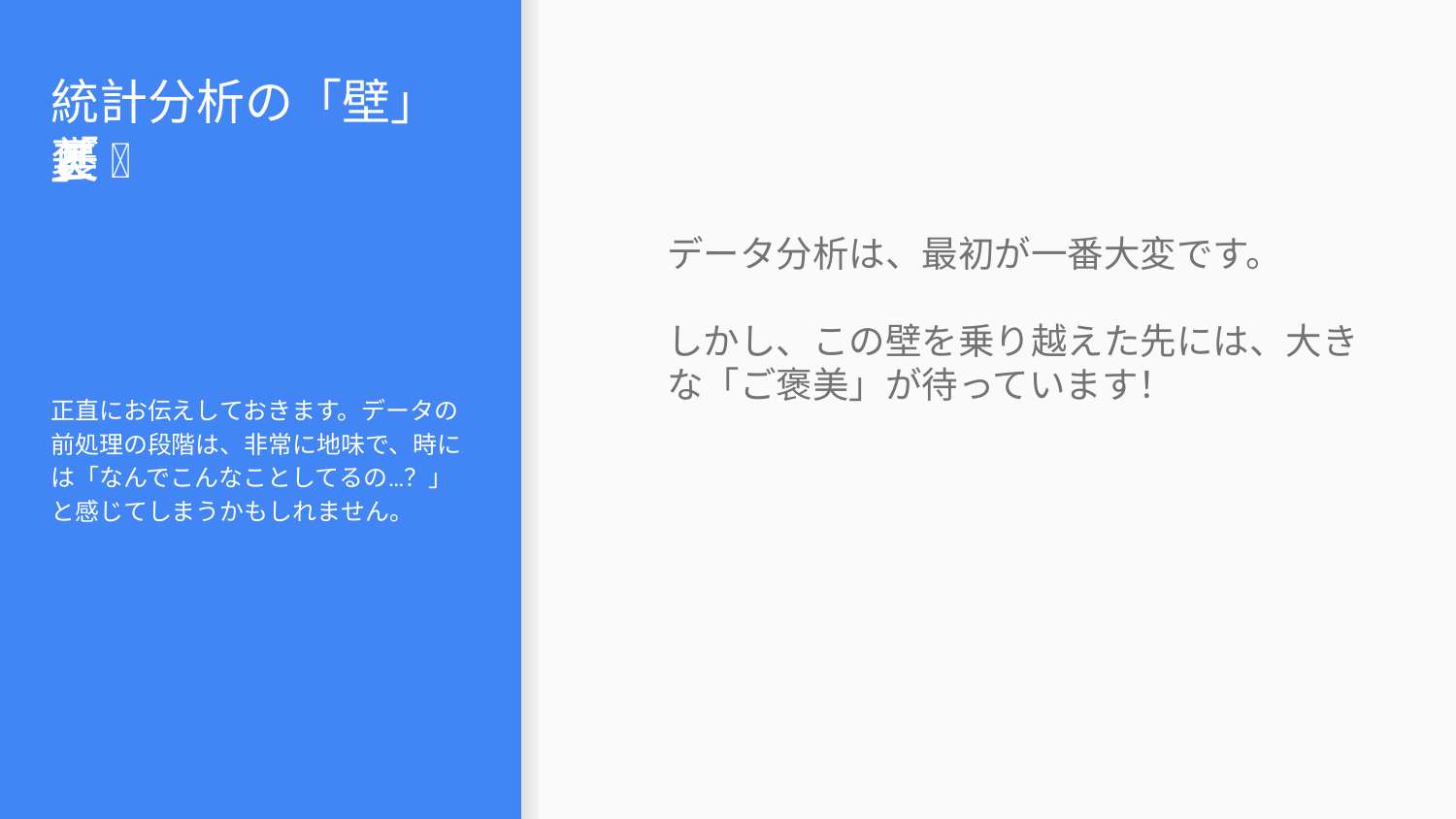

# 統計分析の「壁」と「ご褒美」 🚧🏆
データ分析は、最初が一番大変です。

しかし、この壁を乗り越えた先には、大きな「ご褒美」が待っています！

正直にお伝えしておきます。データの前処理の段階は、非常に地味で、時には「なんでこんなことしてるの…？」と感じてしまうかもしれません。